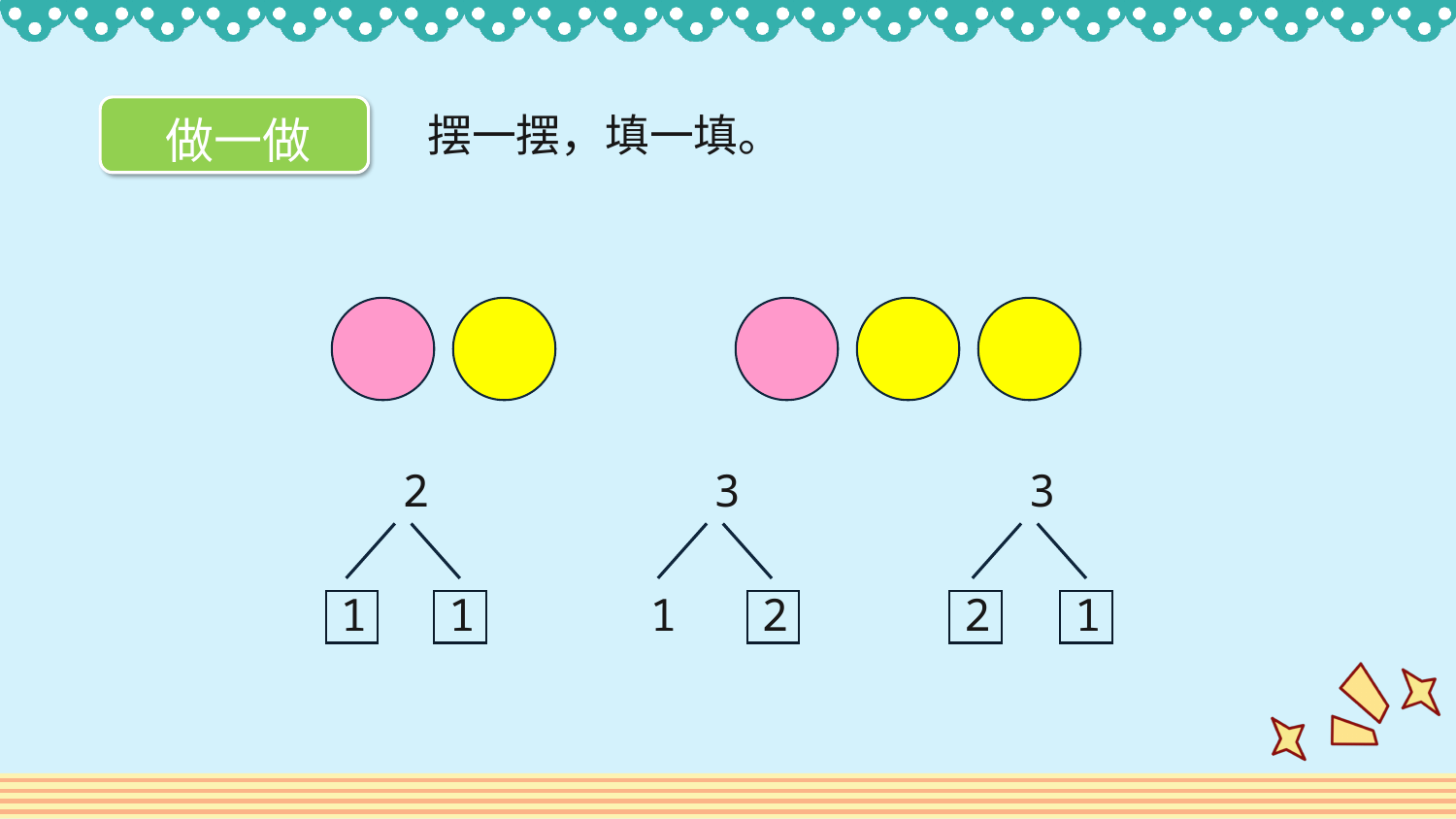

做一做
摆一摆，填一填。

  2
  3
  3
1
1
1
2
2
1